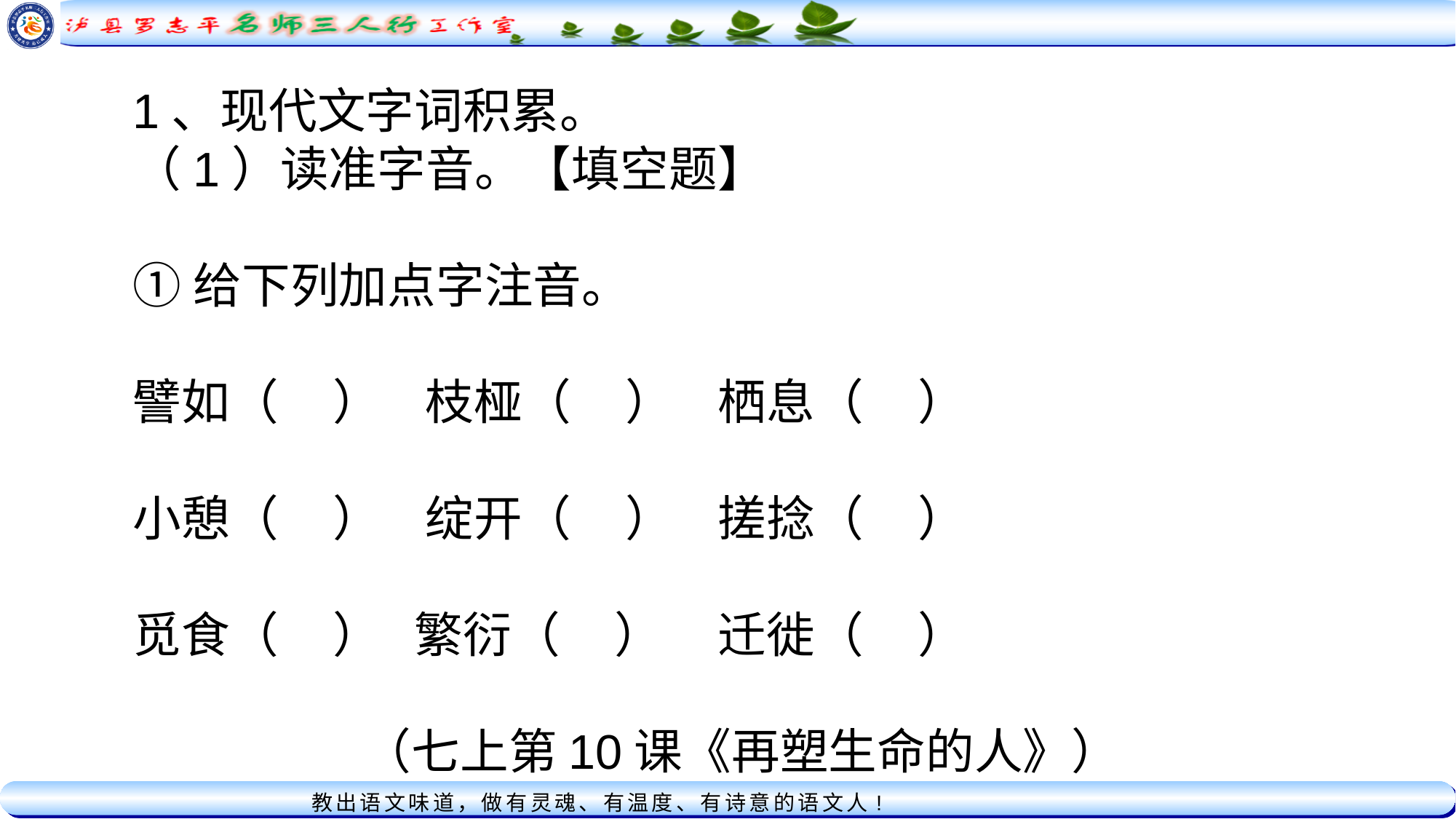

1、现代文字词积累。
（1）读准字音。【填空题】

①给下列加点字注音。

譬如（     ）    枝桠（     ）    栖息（     ）

小憩（     ）    绽开（     ）    搓捻（     ）

觅食（     ）   繁衍（     ）     迁徙（     ）

                    （七上第10课《再塑生命的人》）